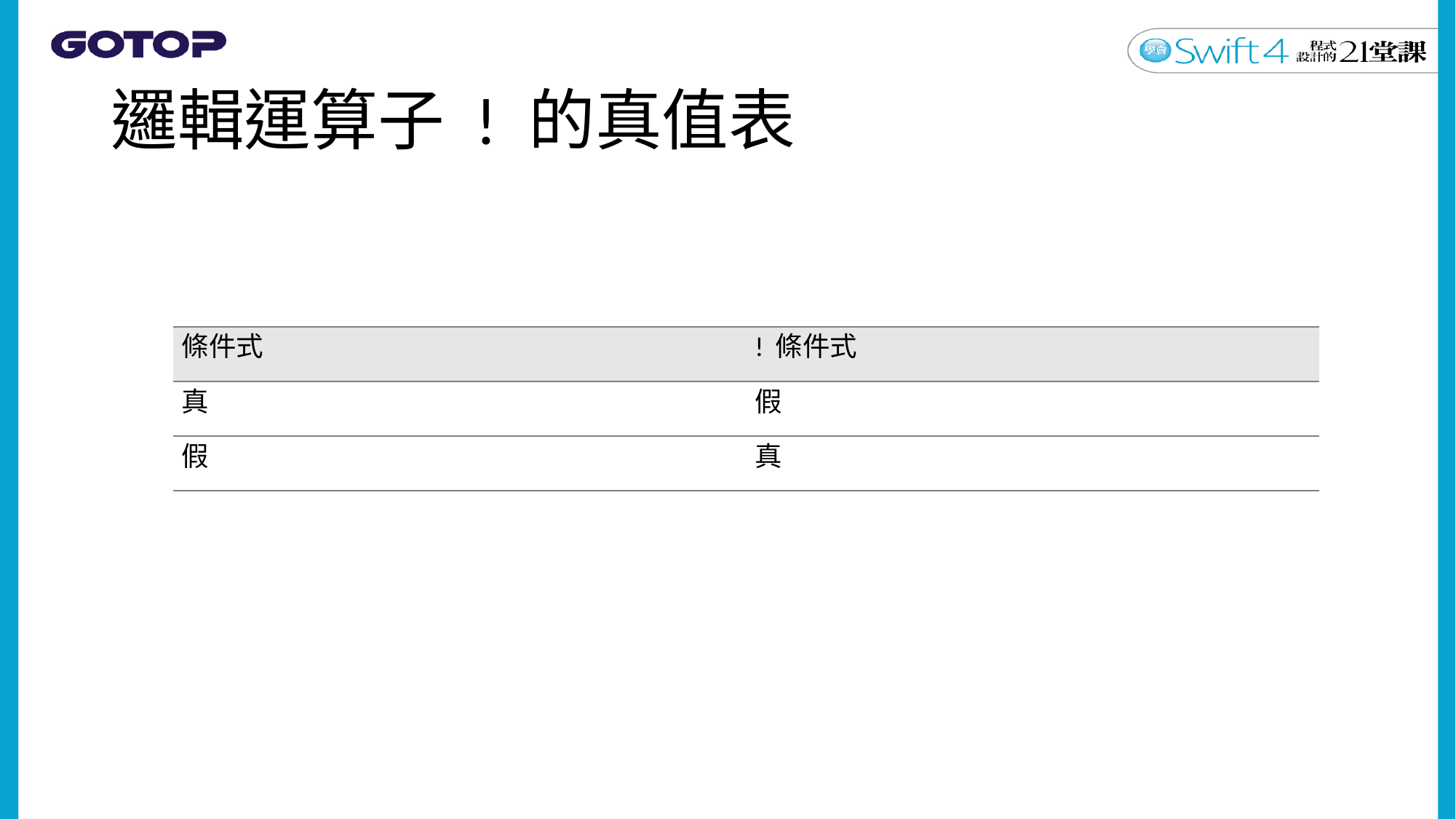

# 邏輯運算子 ! 的真值表
| 條件式 | ! 條件式 |
| --- | --- |
| 真 | 假 |
| 假 | 真 |